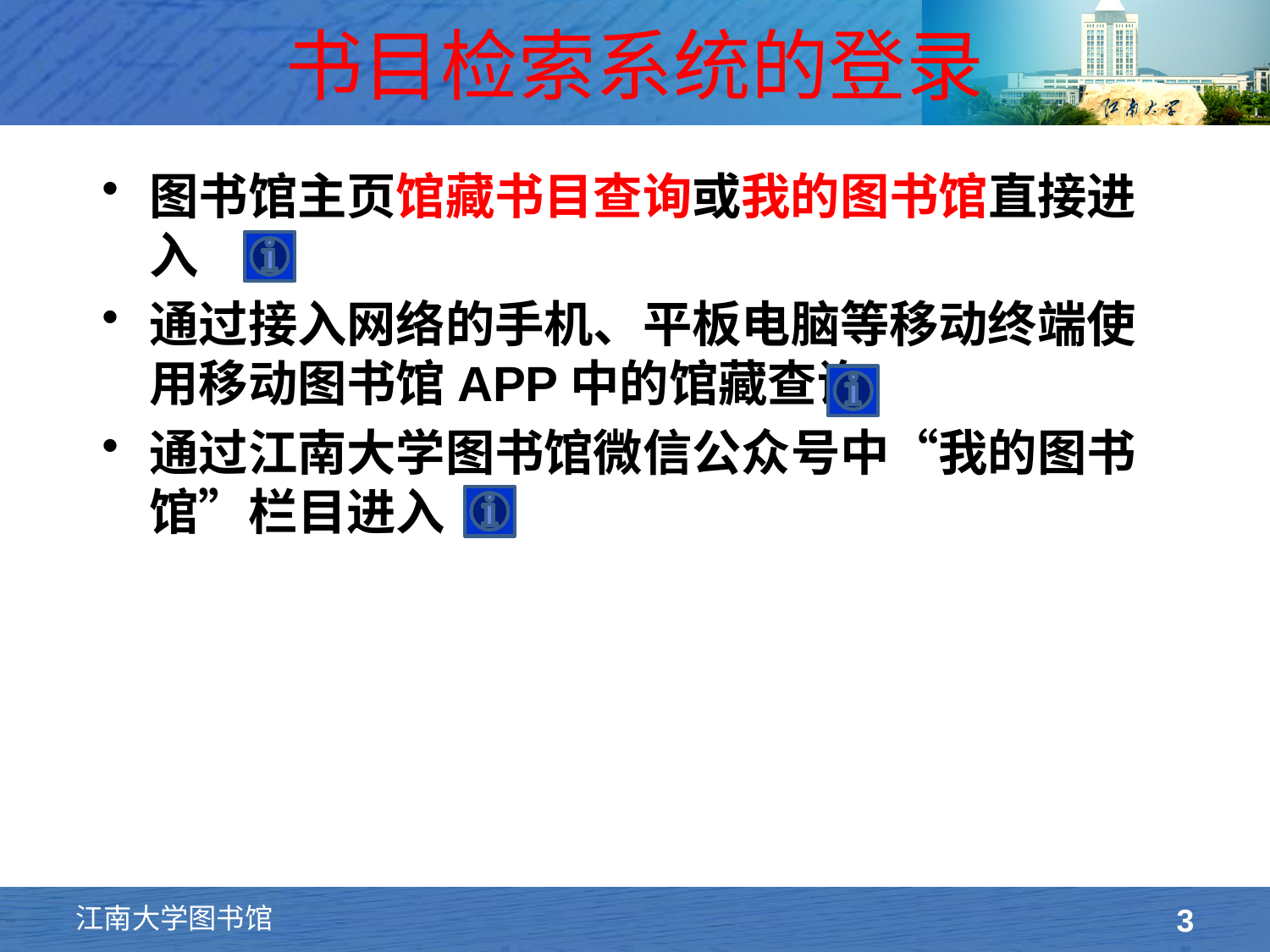

# 书目检索系统的登录
图书馆主页馆藏书目查询或我的图书馆直接进入
通过接入网络的手机、平板电脑等移动终端使用移动图书馆APP中的馆藏查询
通过江南大学图书馆微信公众号中“我的图书馆”栏目进入